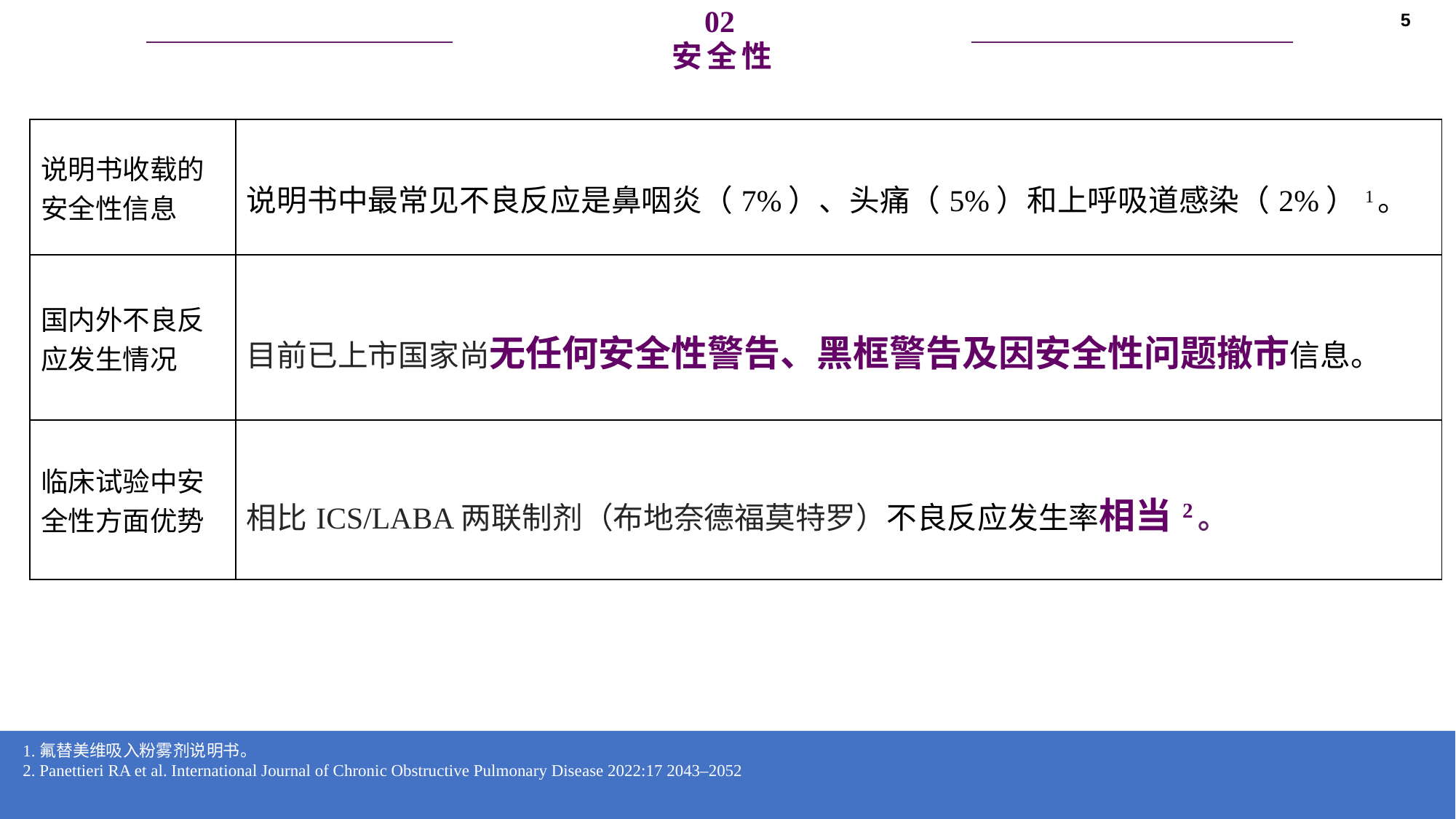

02
安全性
5
| 说明书收载的安全性信息 | 说明书中最常见不良反应是鼻咽炎（7%）、头痛（5%）和上呼吸道感染（2%）1。 |
| --- | --- |
| 国内外不良反应发生情况 | 目前已上市国家尚无任何安全性警告、黑框警告及因安全性问题撤市信息。 |
| 临床试验中安全性方面优势 | 相比ICS/LABA两联制剂（布地奈德福莫特罗）不良反应发生率相当2。 |
1.氟替美维吸入粉雾剂说明书。
2. Panettieri RA et al. International Journal of Chronic Obstructive Pulmonary Disease 2022:17 2043–2052